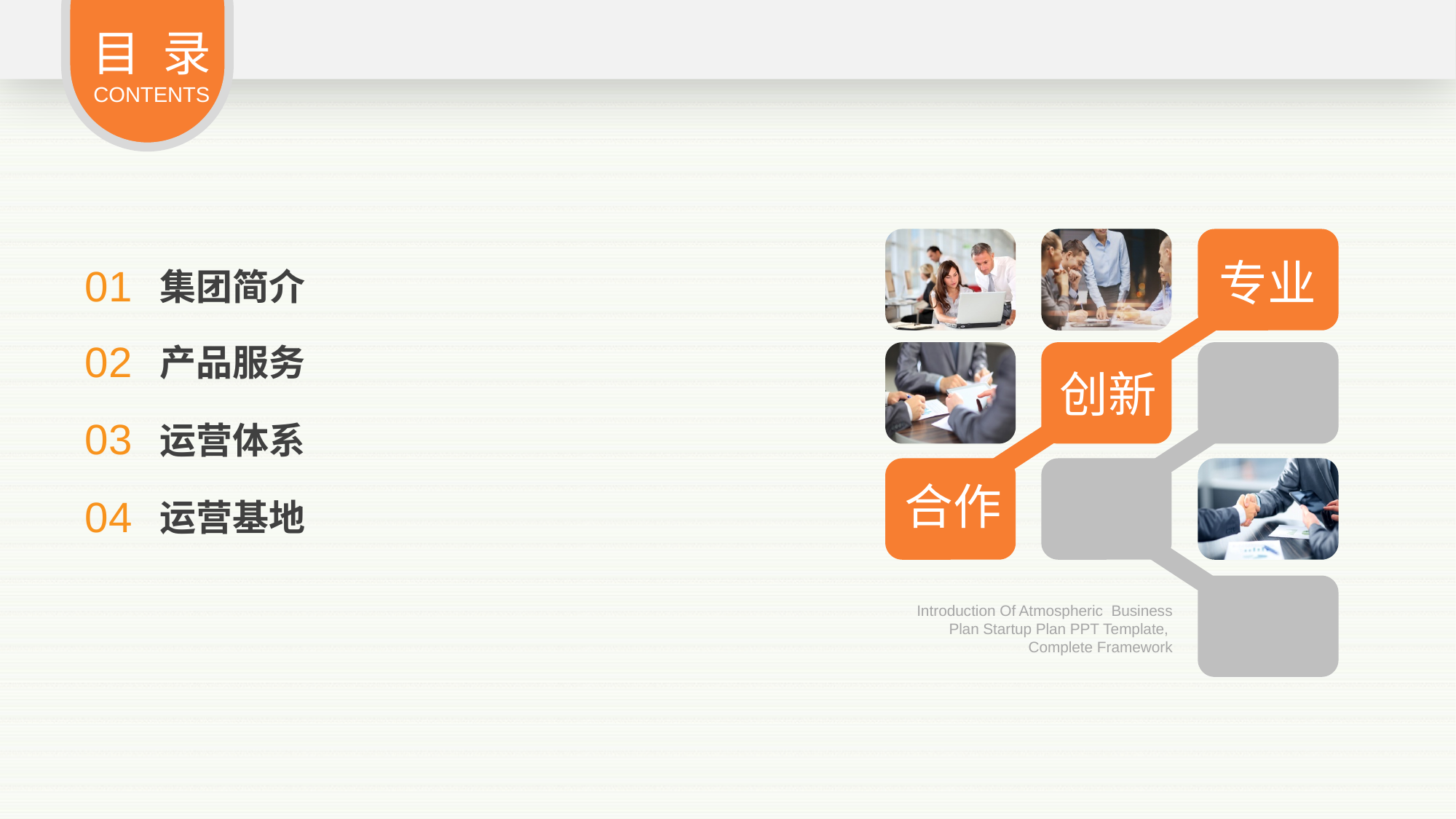

目  录
CONTENTS

专业
01
集团简介
02
产品服务

创新
03
运营体系

合作
04
运营基地
Introduction Of Atmospheric  Business
 Plan Startup Plan PPT Template,
Complete Framework